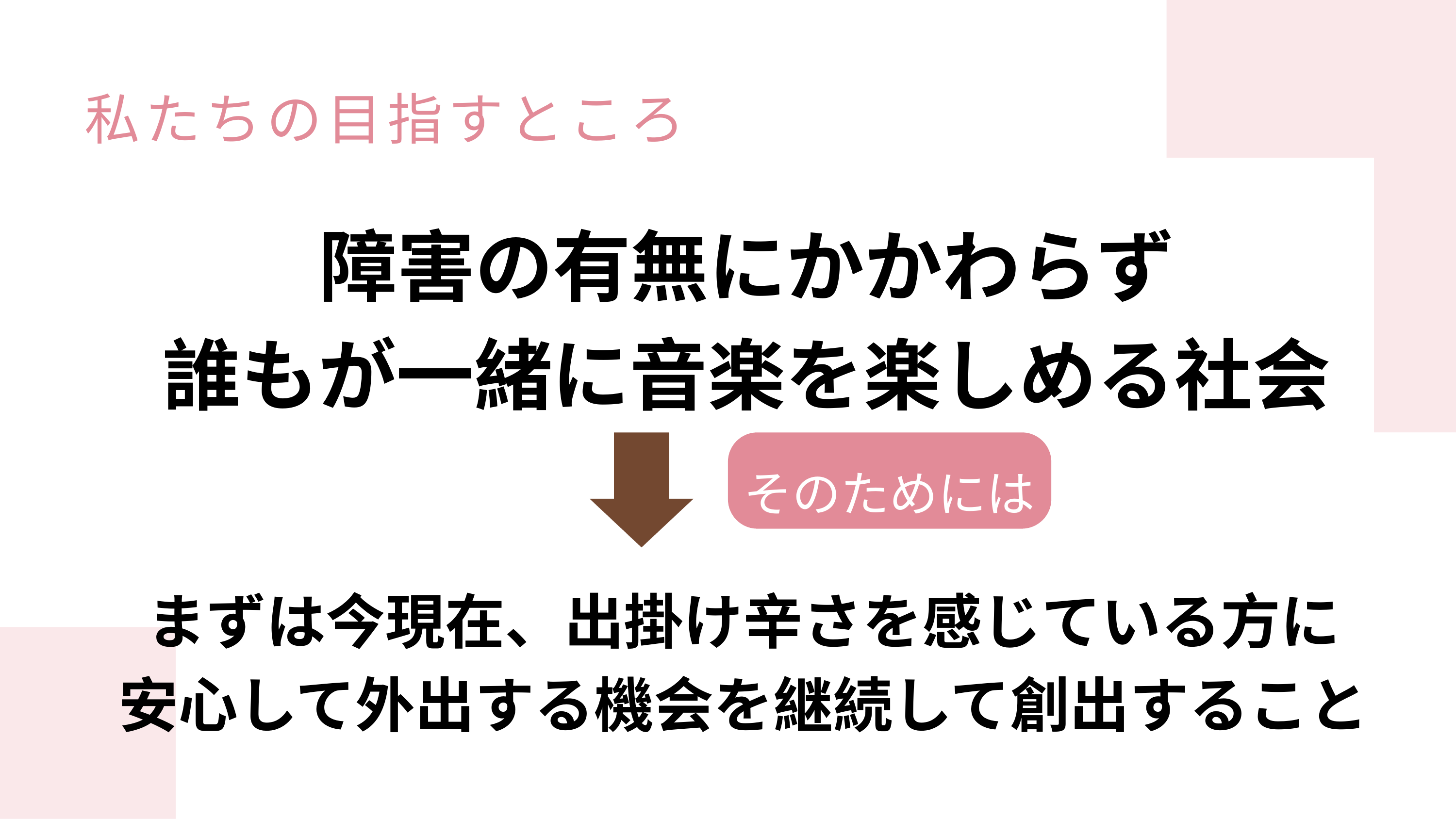

私たちの目指すところ

障害の有無にかかわらず
誰もが一緒に音楽を楽しめる社会

そのためには
まずは今現在、出掛け辛さを感じている方に
安心して外出する機会を継続して創出すること